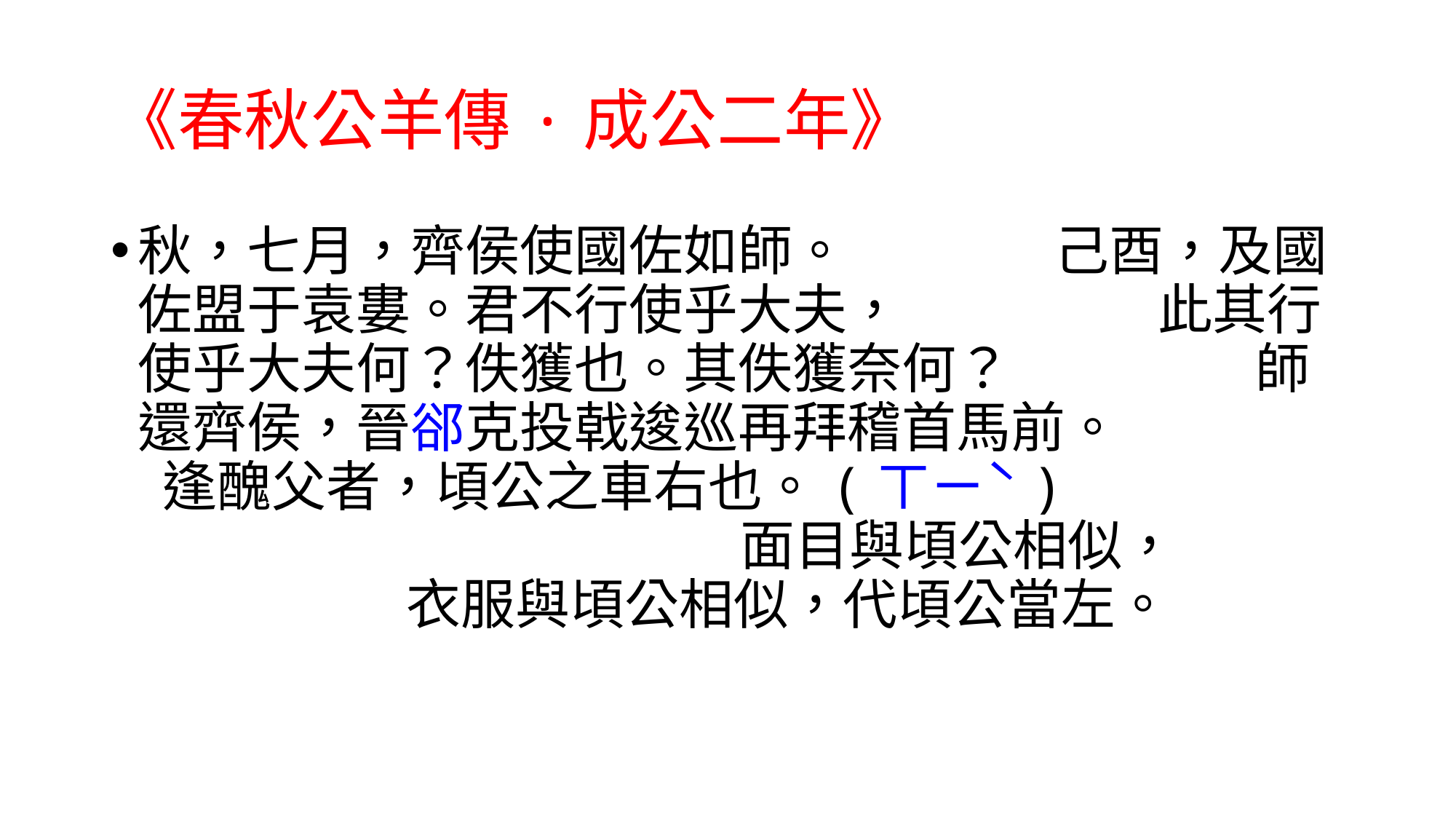

# 《春秋公羊傳·成公二年》
秋，七月，齊侯使國佐如師。                 己酉，及國佐盟于袁婁。君不行使乎大夫，                     此其行使乎大夫何？佚獲也。其佚獲奈何？                    師還齊侯，晉郤克投戟逡巡再拜稽首馬前。                     逢醜父者，頃公之車右也。(ㄒㄧˋ)                           面目與頃公相似，                                    衣服與頃公相似，代頃公當左。